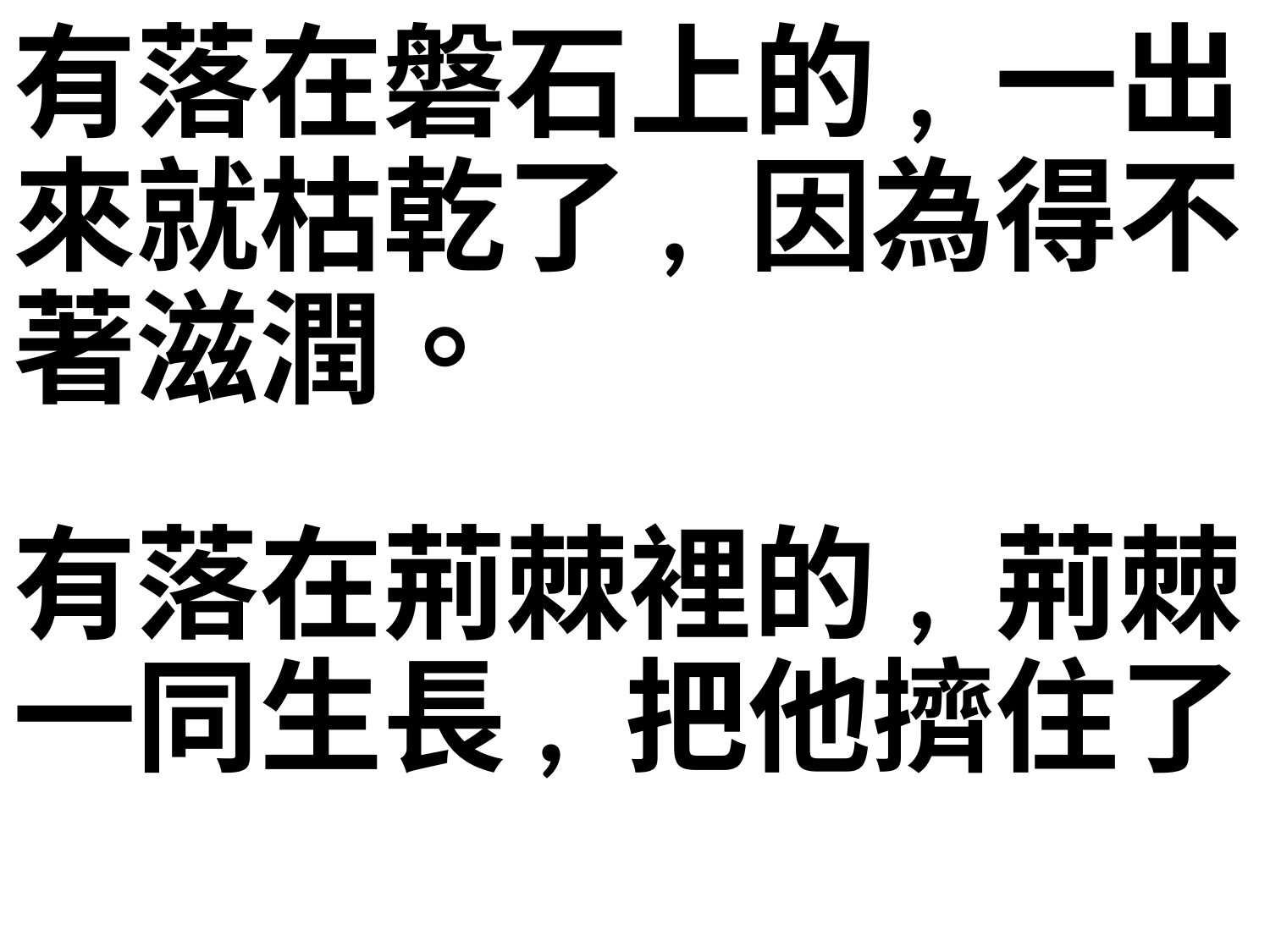

有落在磐石上的, 一出來就枯乾了, 因為得不著滋潤。

有落在荊棘裡的, 荊棘一同生長, 把他擠住了。